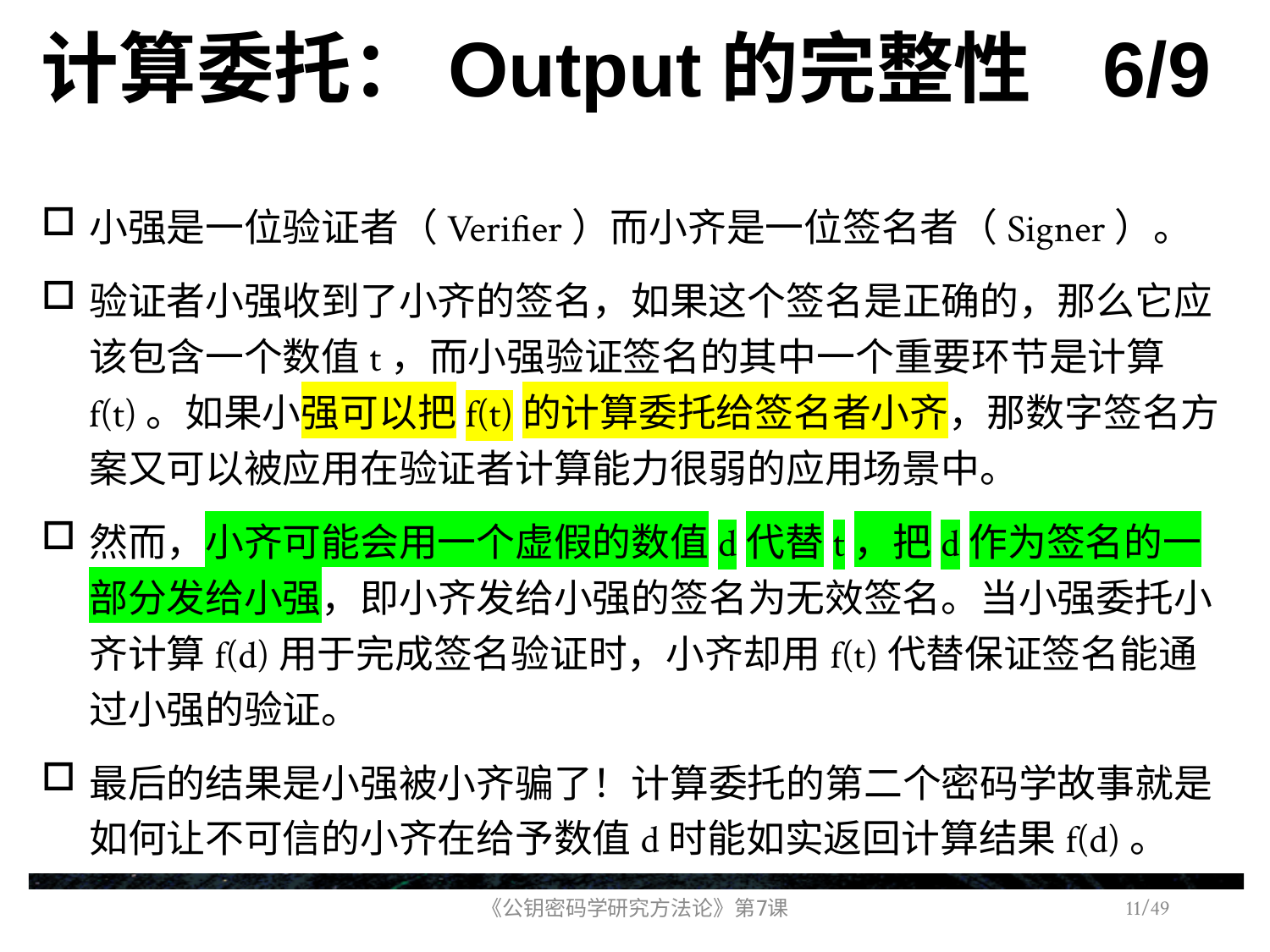

# 计算委托：Output的完整性   6/9
小强是一位验证者（Verifier）而小齐是一位签名者（Signer）。
验证者小强收到了小齐的签名，如果这个签名是正确的，那么它应该包含一个数值t，而小强验证签名的其中一个重要环节是计算f(t)。如果小强可以把f(t)的计算委托给签名者小齐，那数字签名方案又可以被应用在验证者计算能力很弱的应用场景中。
然而，小齐可能会用一个虚假的数值d代替t，把d作为签名的一部分发给小强，即小齐发给小强的签名为无效签名。当小强委托小齐计算f(d)用于完成签名验证时，小齐却用f(t)代替保证签名能通过小强的验证。
最后的结果是小强被小齐骗了！计算委托的第二个密码学故事就是如何让不可信的小齐在给予数值d时能如实返回计算结果f(d)。
《公钥密码学研究方法论》第7课
11/49